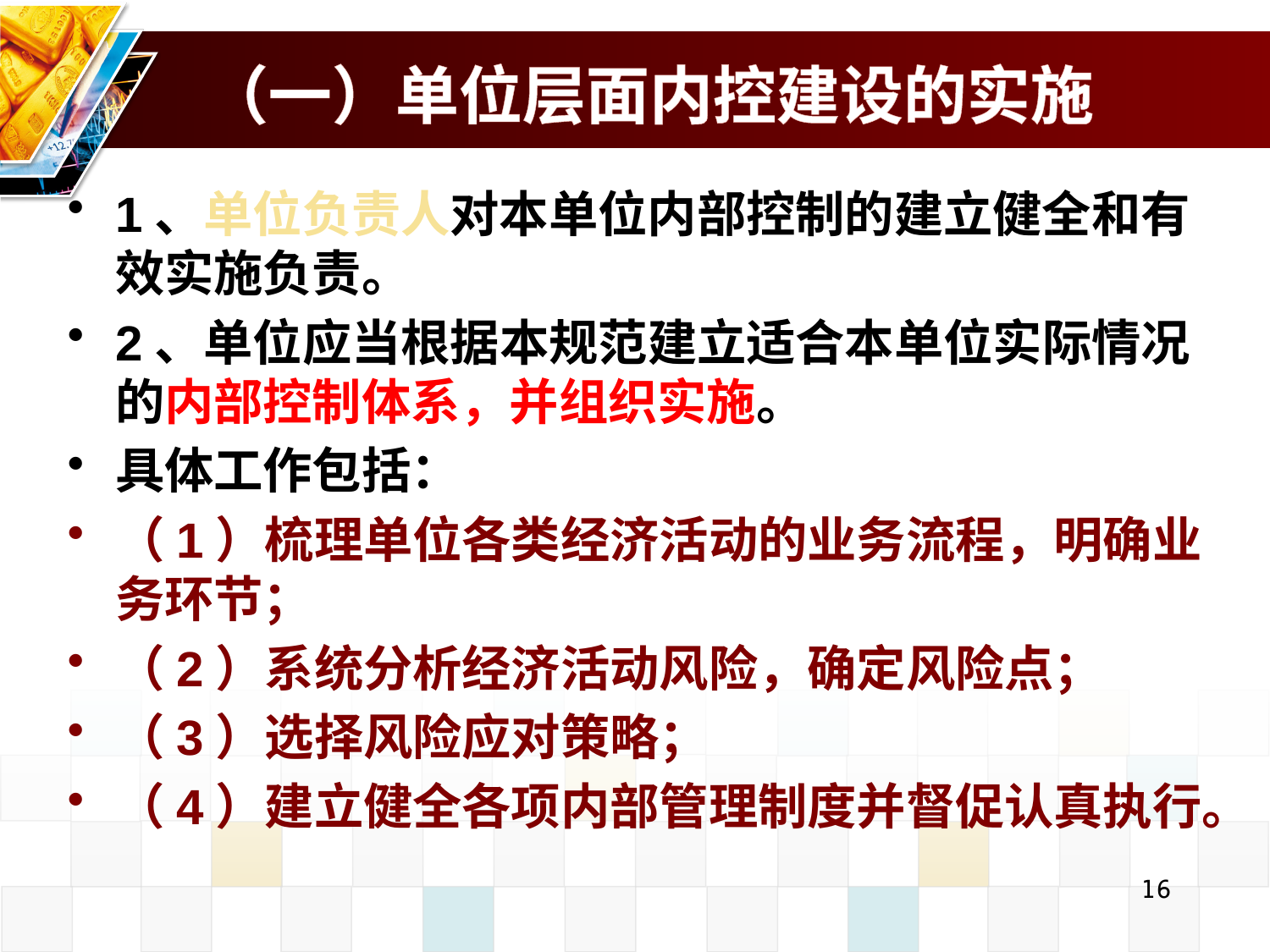

# （一）单位层面内控建设的实施
1、单位负责人对本单位内部控制的建立健全和有效实施负责。
2、单位应当根据本规范建立适合本单位实际情况的内部控制体系，并组织实施。
具体工作包括：
（1）梳理单位各类经济活动的业务流程，明确业务环节；
（2）系统分析经济活动风险，确定风险点；
（3）选择风险应对策略；
（4）建立健全各项内部管理制度并督促认真执行。
16